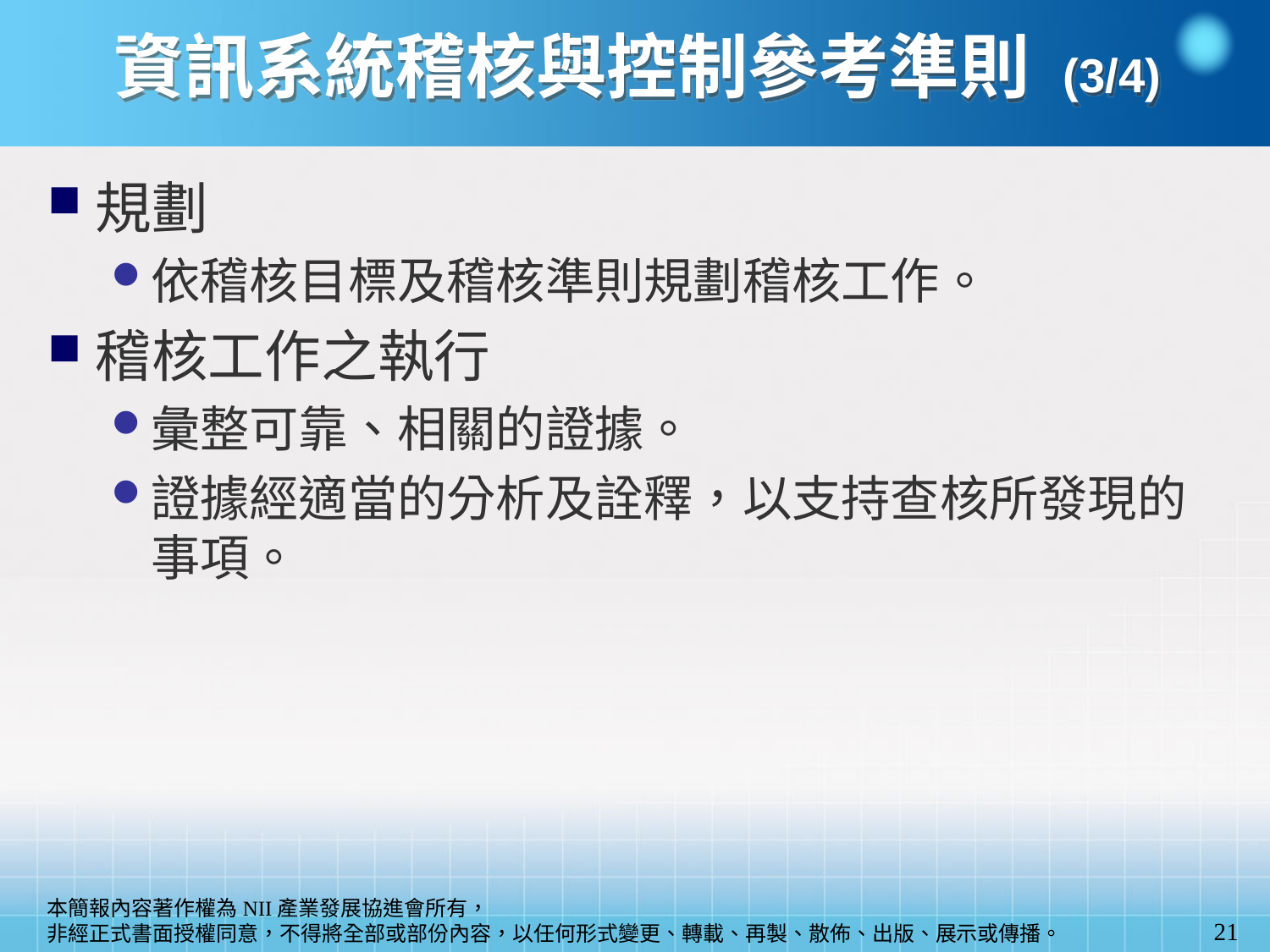

資訊系統稽核與控制參考準則 (3/4)
規劃
依稽核目標及稽核準則規劃稽核工作。
稽核工作之執行
彙整可靠、相關的證據。
證據經適當的分析及詮釋，以支持查核所發現的事項。
21